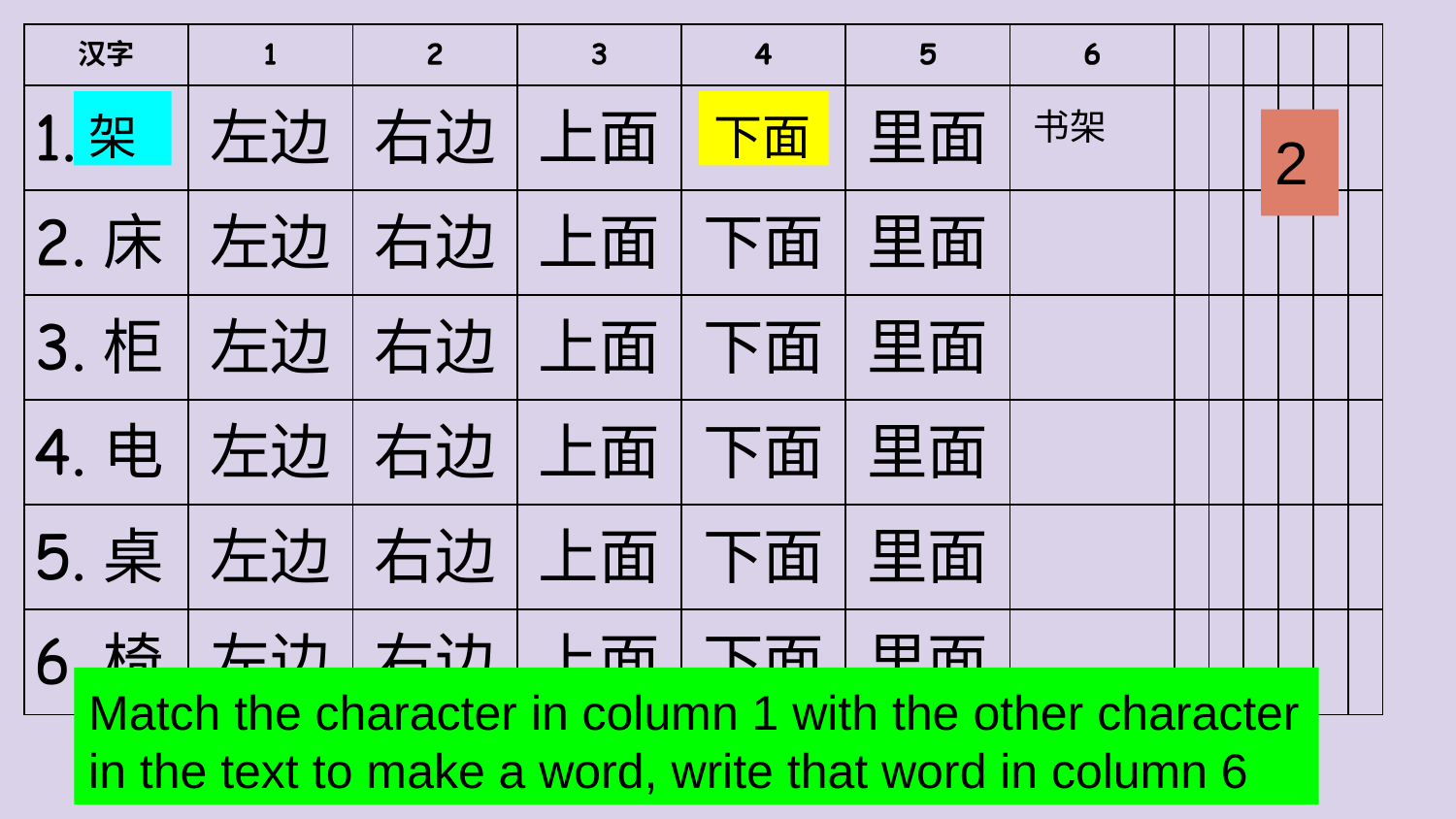

| 汉字 | 1 | 2 | 3 | 4 | 5 | 6 |  |  |  |  |  |  |
| --- | --- | --- | --- | --- | --- | --- | --- | --- | --- | --- | --- | --- |
| 1.架 | 左边 | 右边 | 上面 | 下面 | 里面 |  |  |  |  |  |  |  |
| 2.床 | 左边 | 右边 | 上面 | 下面 | 里面 |  |  |  |  |  |  |  |
| 3.柜 | 左边 | 右边 | 上面 | 下面 | 里面 |  |  |  |  |  |  |  |
| 4.电 | 左边 | 右边 | 上面 | 下面 | 里面 |  |  |  |  |  |  |  |
| 5.桌 | 左边 | 右边 | 上面 | 下面 | 里面 |  |  |  |  |  |  |  |
| 6.椅 | 左边 | 右边 | 上面 | 下面 | 里面 |  |  |  |  |  |  |  |
书架
架
下面
2
Match the character in column 1 with the other character in the text to make a word, write that word in column 6